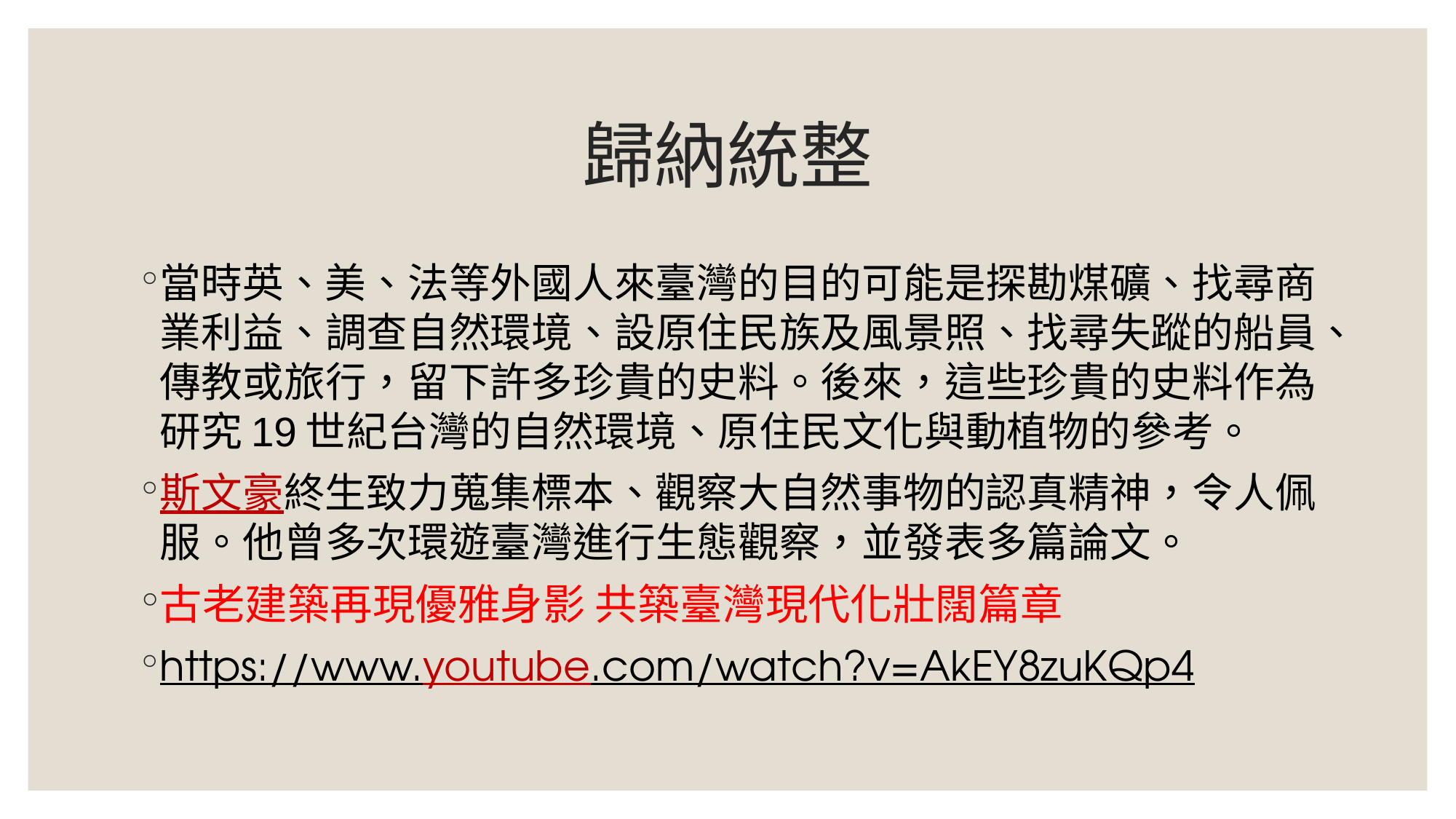

# 歸納統整
當時英、美、法等外國人來臺灣的目的可能是探勘煤礦、找尋商業利益、調查自然環境、設原住民族及風景照、找尋失蹤的船員、傳教或旅行，留下許多珍貴的史料。後來，這些珍貴的史料作為研究19世紀台灣的自然環境、原住民文化與動植物的參考。
斯文豪終生致力蒐集標本、觀察大自然事物的認真精神，令人佩服。他曾多次環遊臺灣進行生態觀察，並發表多篇論文。
古老建築再現優雅身影 共築臺灣現代化壯闊篇章
https://www.youtube.com/watch?v=AkEY8zuKQp4